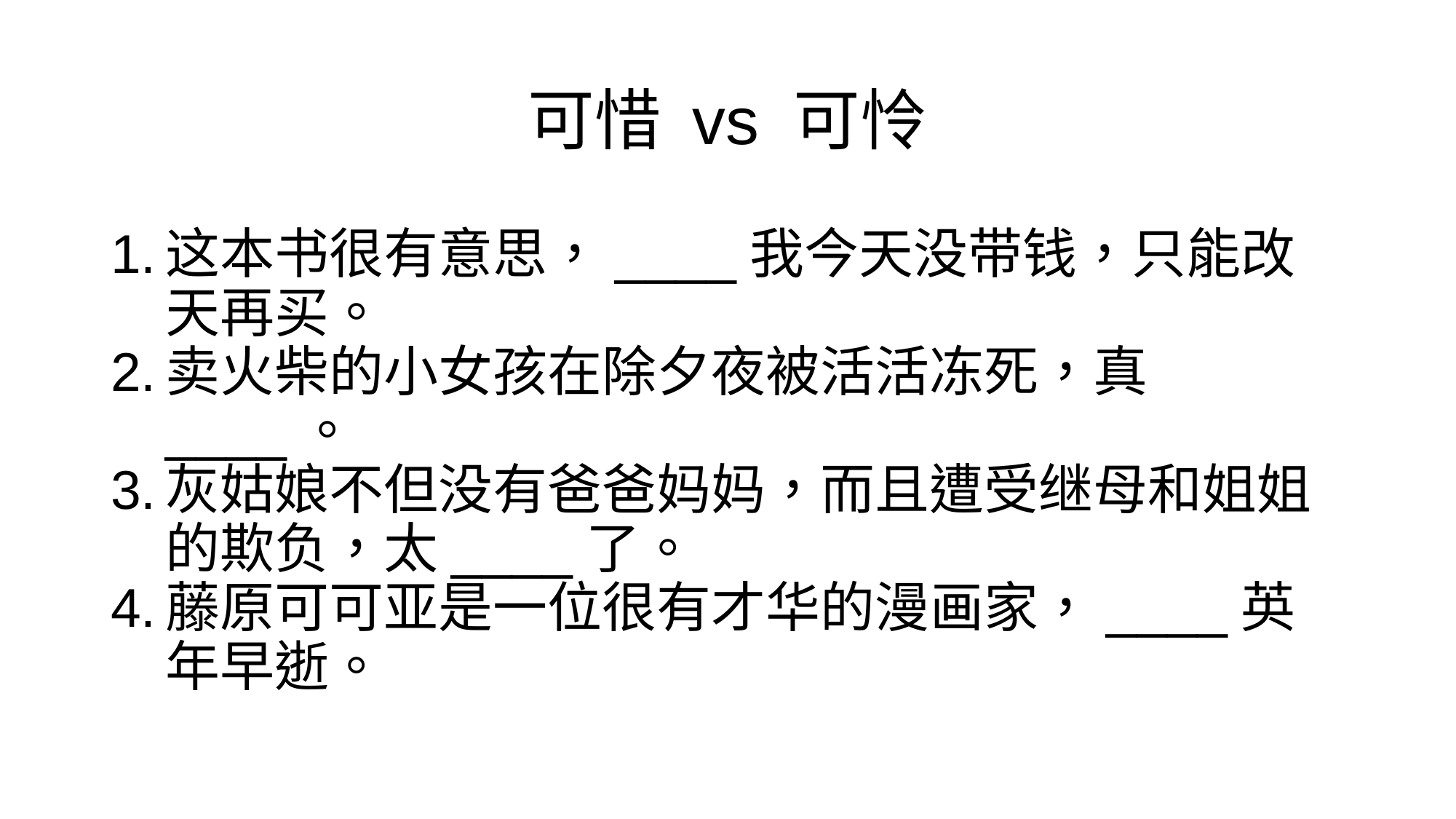

# 可惜 vs 可怜
这本书很有意思，____我今天没带钱，只能改天再买。
卖火柴的小女孩在除夕夜被活活冻死，真____。
灰姑娘不但没有爸爸妈妈，而且遭受继母和姐姐的欺负，太____了。
藤原可可亚是一位很有才华的漫画家，____英年早逝。